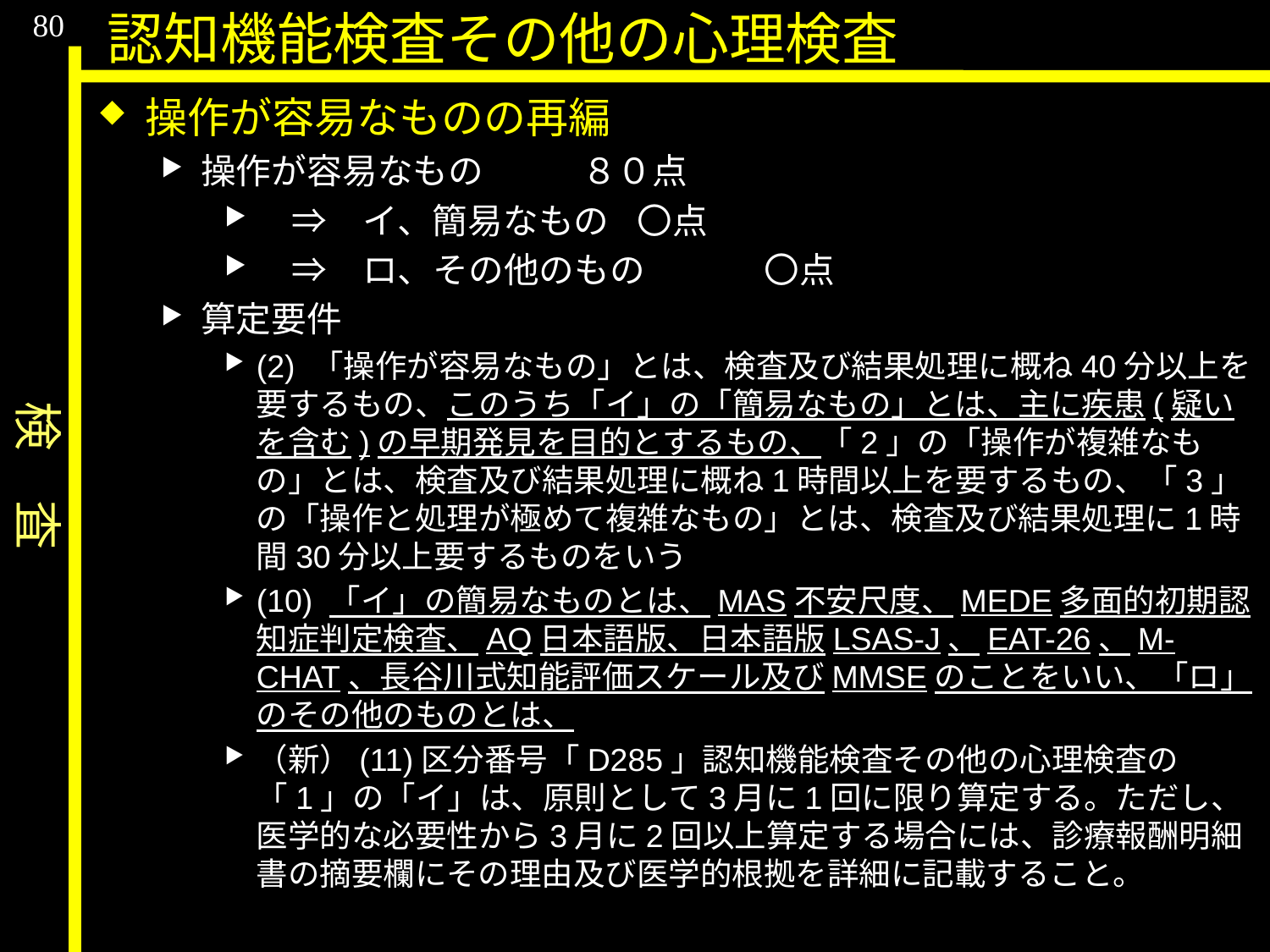

検　査
80
認知機能検査その他の心理検査

操作が容易なものの再編
操作が容易なもの	８０点
　⇒　イ、簡易なもの	〇点
　⇒　ロ、その他のもの	〇点
算定要件
(2) 「操作が容易なもの」とは、検査及び結果処理に概ね40分以上を要するもの、このうち「イ」の「簡易なもの」とは、主に疾患(疑いを含む)の早期発見を目的とするもの、「2」の「操作が複雑なもの」とは、検査及び結果処理に概ね1時間以上を要するもの、「3」の「操作と処理が極めて複雑なもの」とは、検査及び結果処理に1時間30分以上要するものをいう
(10) 「イ」の簡易なものとは、MAS不安尺度、MEDE多面的初期認知症判定検査、AQ日本語版、日本語版LSAS-J、EAT-26、M-CHAT、長谷川式知能評価スケール及びMMSEのことをいい、「ロ」のその他のものとは、
（新）(11)区分番号「D285」認知機能検査その他の心理検査の「1」の「イ」は、原則として3月に1回に限り算定する。ただし、医学的な必要性から3月に2回以上算定する場合には、診療報酬明細書の摘要欄にその理由及び医学的根拠を詳細に記載すること。